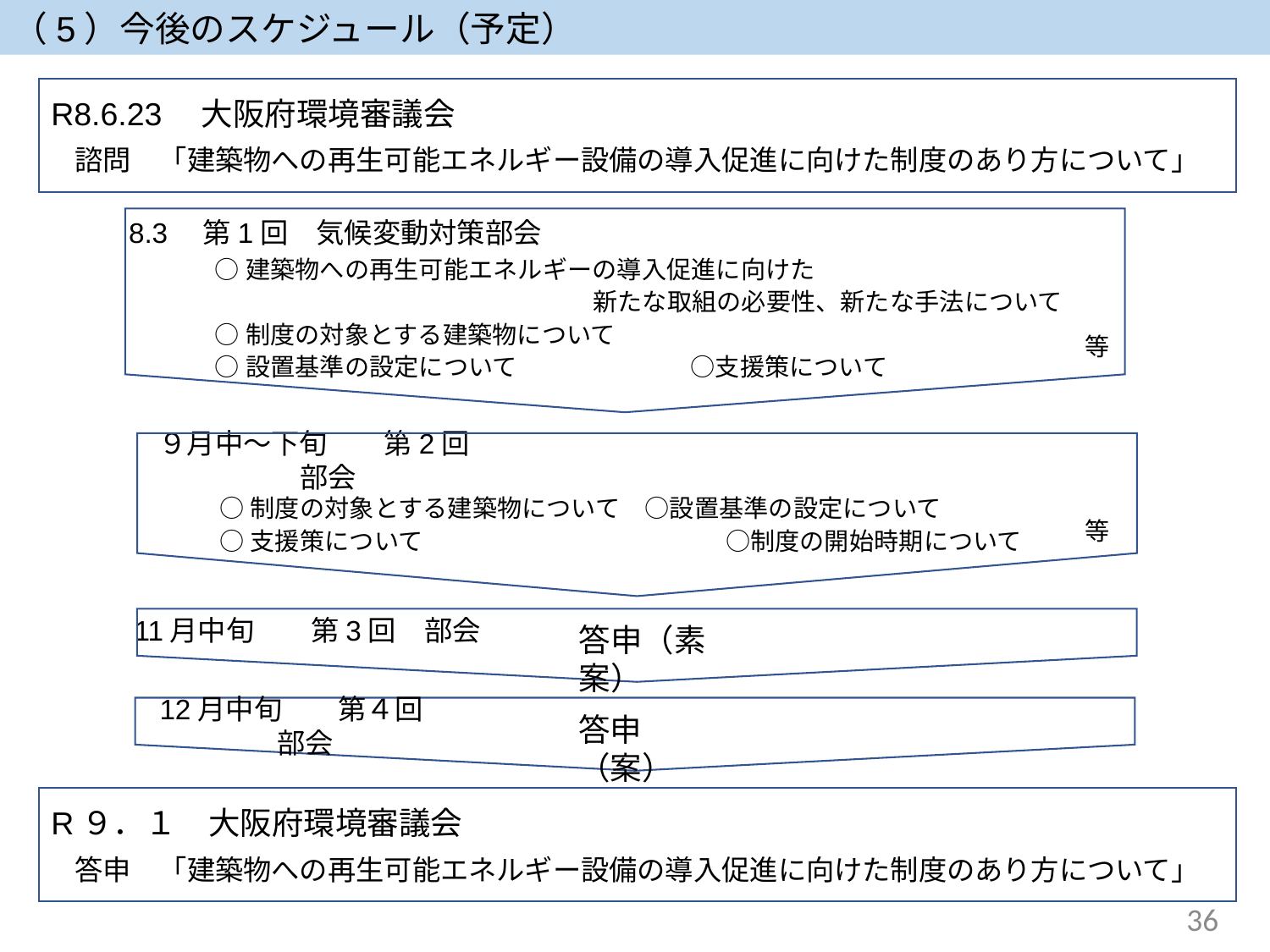

（5）今後のスケジュール（予定）

R8.6.23　大阪府環境審議会
諮問　「建築物への再生可能エネルギー設備の導入促進に向けた制度のあり方について」

8.3　第1回　気候変動対策部会

○建築物への再生可能エネルギーの導入促進に向けた
新たな取組の必要性、新たな手法について
○制度の対象とする建築物について
○設置基準の設定について　　　　　　　○支援策について
等
９月中～下旬　　第2回　部会
○制度の対象とする建築物について　○設置基準の設定について
○支援策について　　　　　　　　　　　　 ○制度の開始時期について
等
11月中旬　　第3回　部会
答申（素案）
12月中旬　　第４回　部会
答申（案）
R９．１　大阪府環境審議会
答申　「建築物への再生可能エネルギー設備の導入促進に向けた制度のあり方について」
36